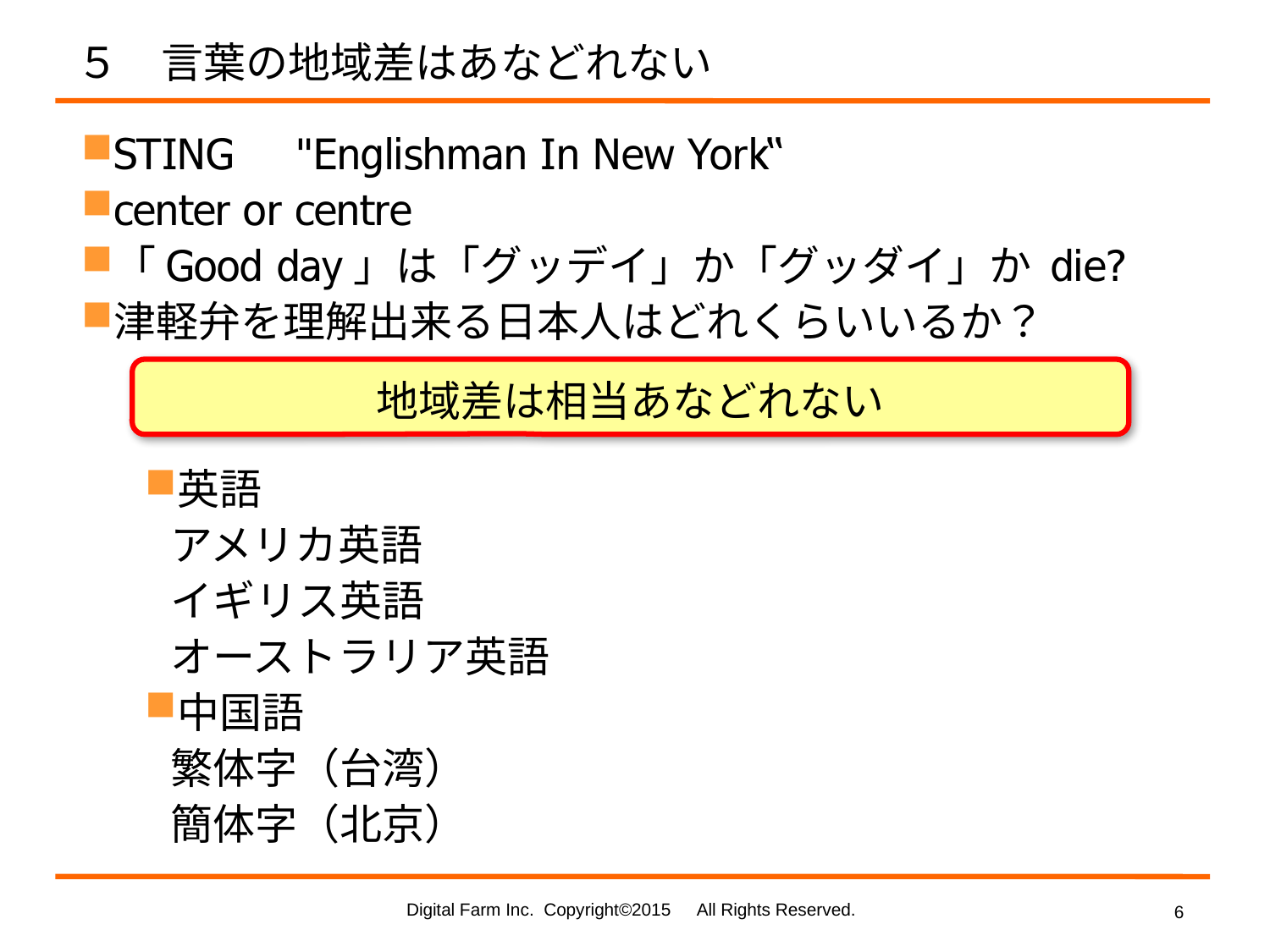

５　言葉の地域差はあなどれない
STING　"Englishman In New York“
center or centre
「Good day」は「グッデイ」か「グッダイ」か die?
津軽弁を理解出来る日本人はどれくらいいるか？

英語
アメリカ英語
イギリス英語
オーストラリア英語
中国語
繁体字（台湾）
簡体字（北京）
地域差は相当あなどれない
Digital Farm Inc.  Copyright©2015　All Rights Reserved.
6